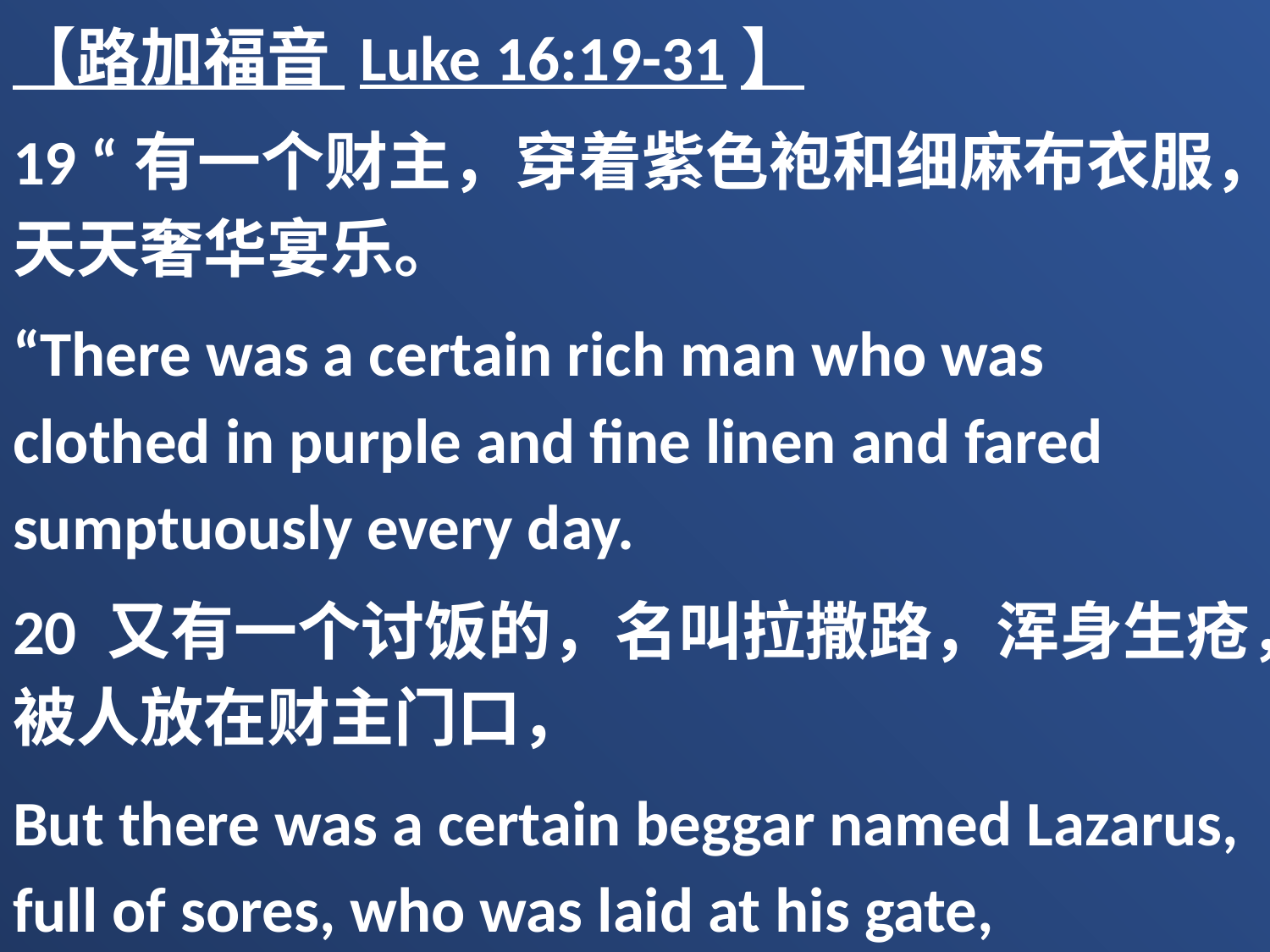

【路加福音 Luke 16:19-31】
19 “有一个财主，穿着紫色袍和细麻布衣服，天天奢华宴乐。
“There was a certain rich man who was clothed in purple and fine linen and fared sumptuously every day.
20 又有一个讨饭的，名叫拉撒路，浑身生疮，被人放在财主门口，
But there was a certain beggar named Lazarus, full of sores, who was laid at his gate,